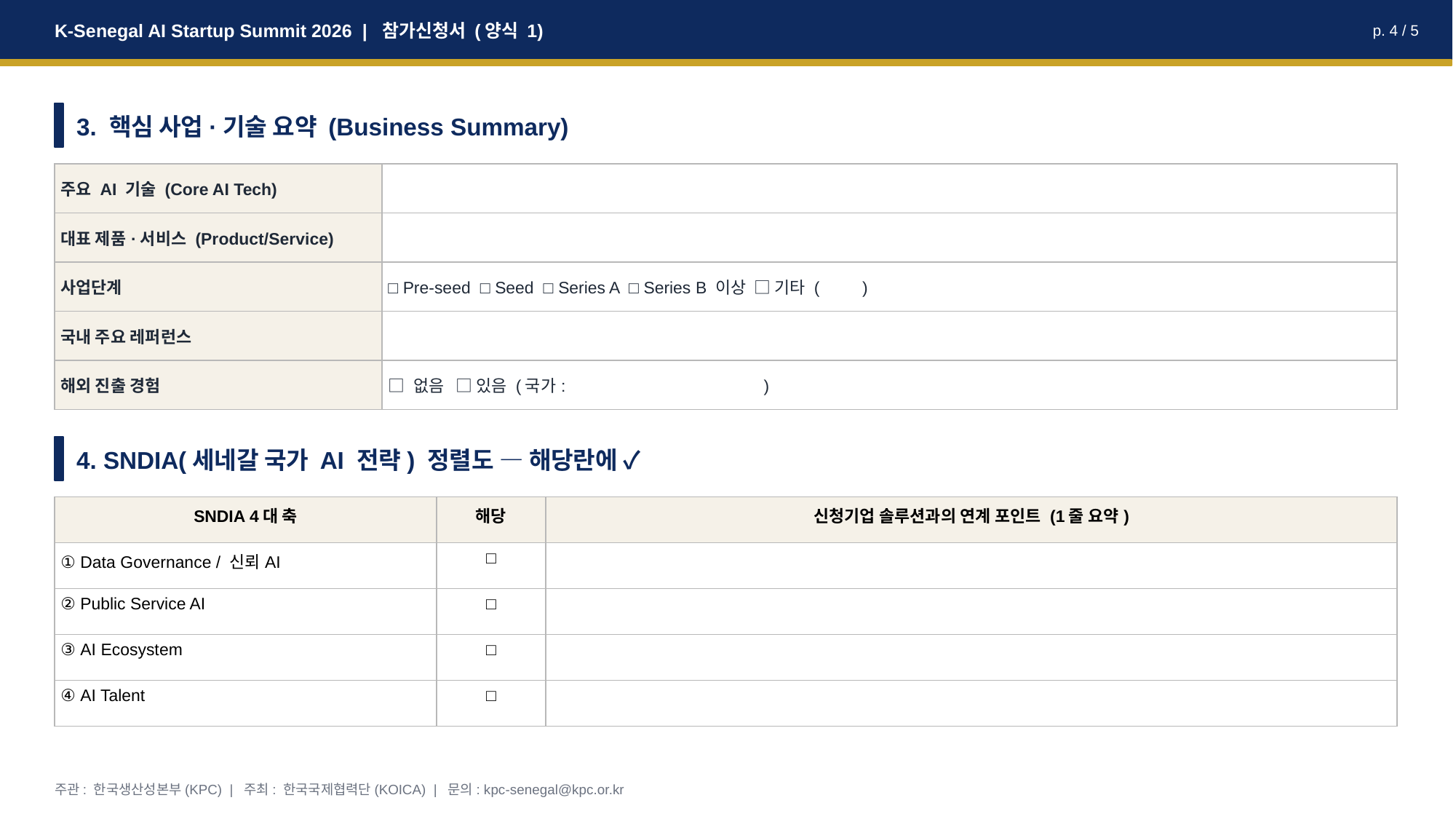

K-Senegal AI Startup Summit 2026  |  참가신청서 (양식 1)
p. 4 / 5

3. 핵심 사업·기술 요약 (Business Summary)

| 주요 AI 기술 (Core AI Tech) |  |
| --- | --- |
| 대표 제품·서비스 (Product/Service) |  |
| 사업단계 | □ Pre-seed □ Seed □ Series A □ Series B 이상 □ 기타 ( ) |
| 국내 주요 레퍼런스 |  |
| 해외 진출 경험 | □ 없음 □ 있음 (국가: ) |
4. SNDIA(세네갈 국가 AI 전략) 정렬도 — 해당란에 ✓

| SNDIA 4대 축 | 해당 | 신청기업 솔루션과의 연계 포인트 (1줄 요약) |
| --- | --- | --- |
| ① Data Governance / 신뢰AI | □ |  |
| ② Public Service AI | □ |  |
| ③ AI Ecosystem | □ |  |
| ④ AI Talent | □ |  |
주관: 한국생산성본부(KPC)  |  주최: 한국국제협력단(KOICA)  |  문의: kpc-senegal@kpc.or.kr